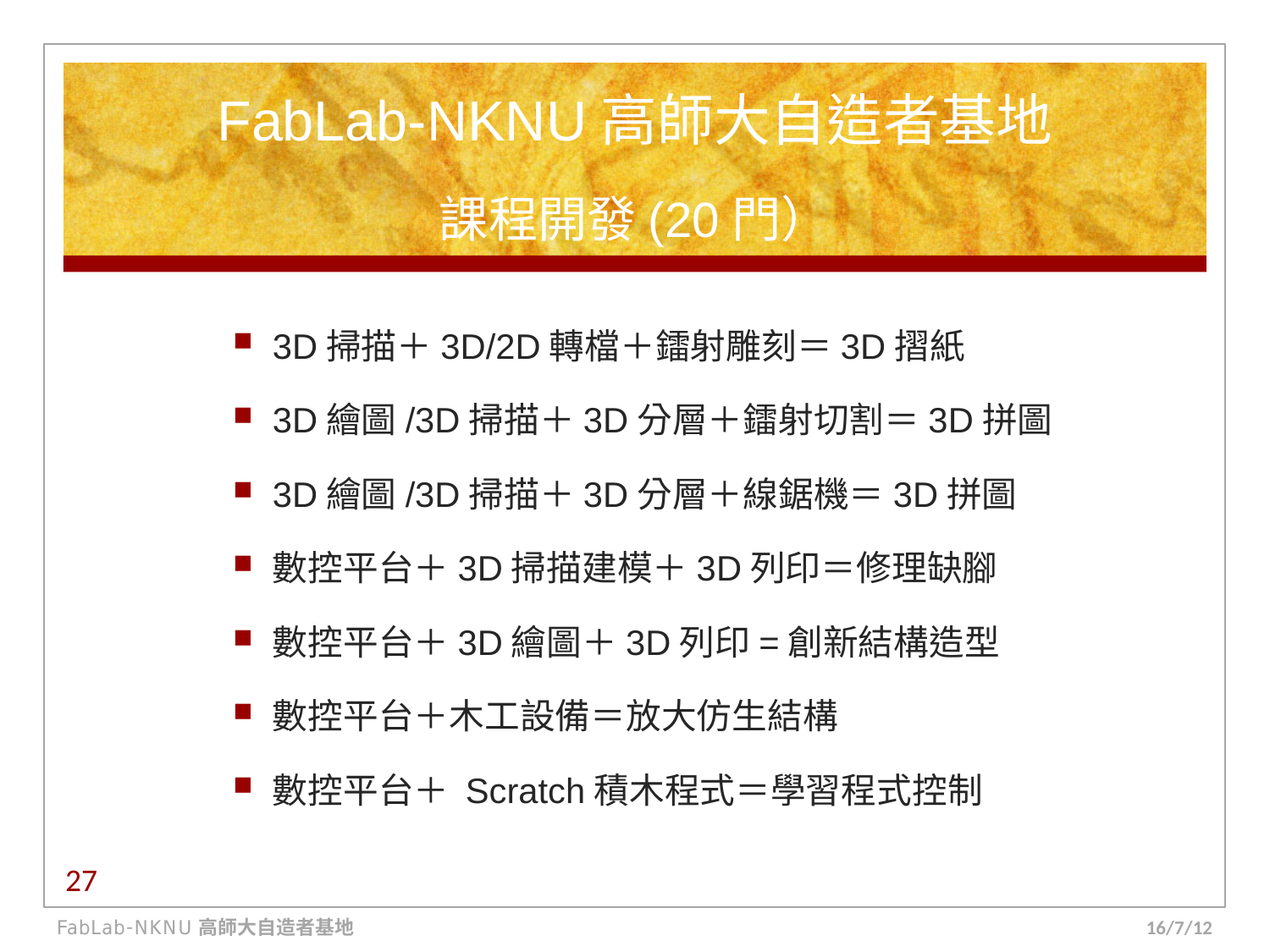

# FabLab-NKNU高師大自造者基地 課程開發(20門）
3D掃描＋3D/2D轉檔＋鐳射雕刻＝3D摺紙
3D繪圖/3D掃描＋3D分層＋鐳射切割＝3D拼圖
3D繪圖/3D掃描＋3D分層＋線鋸機＝3D拼圖
數控平台＋3D掃描建模＋3D列印＝修理缺腳
數控平台＋3D繪圖＋3D列印=創新結構造型
數控平台＋木工設備＝放大仿生結構
數控平台＋ Scratch積木程式＝學習程式控制

27
FabLab-NKNU 高師大自造者基地
16/7/12